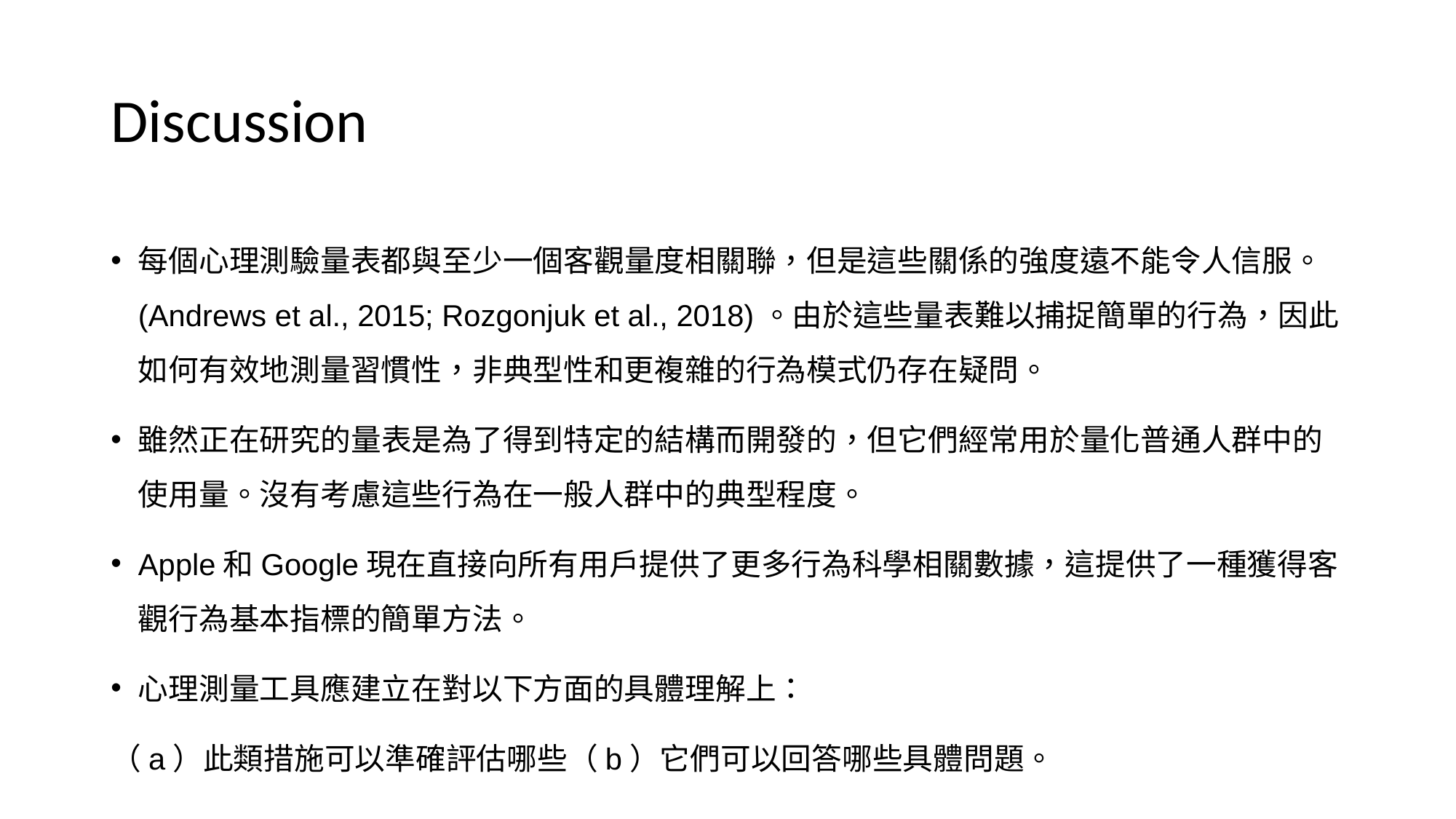

# Discussion
每個心理測驗量表都與至少一個客觀量度相關聯，但是這些關係的強度遠不能令人信服。 (Andrews et al., 2015; Rozgonjuk et al., 2018)。由於這些量表難以捕捉簡單的行為，因此如何有效地測量習慣性，非典型性和更複雜的行為模式仍存在疑問。
雖然正在研究的量表是為了得到特定的結構而開發的，但它們經常用於量化普通人群中的使用量。沒有考慮這些行為在一般人群中的典型程度。
Apple和Google現在直接向所有用戶提供了更多行為科學相關數據，這提供了一種獲得客觀行為基本指標的簡單方法。
心理測量工具應建立在對以下方面的具體理解上：
（a）此類措施可以準確評估哪些（b）它們可以回答哪些具體問題。